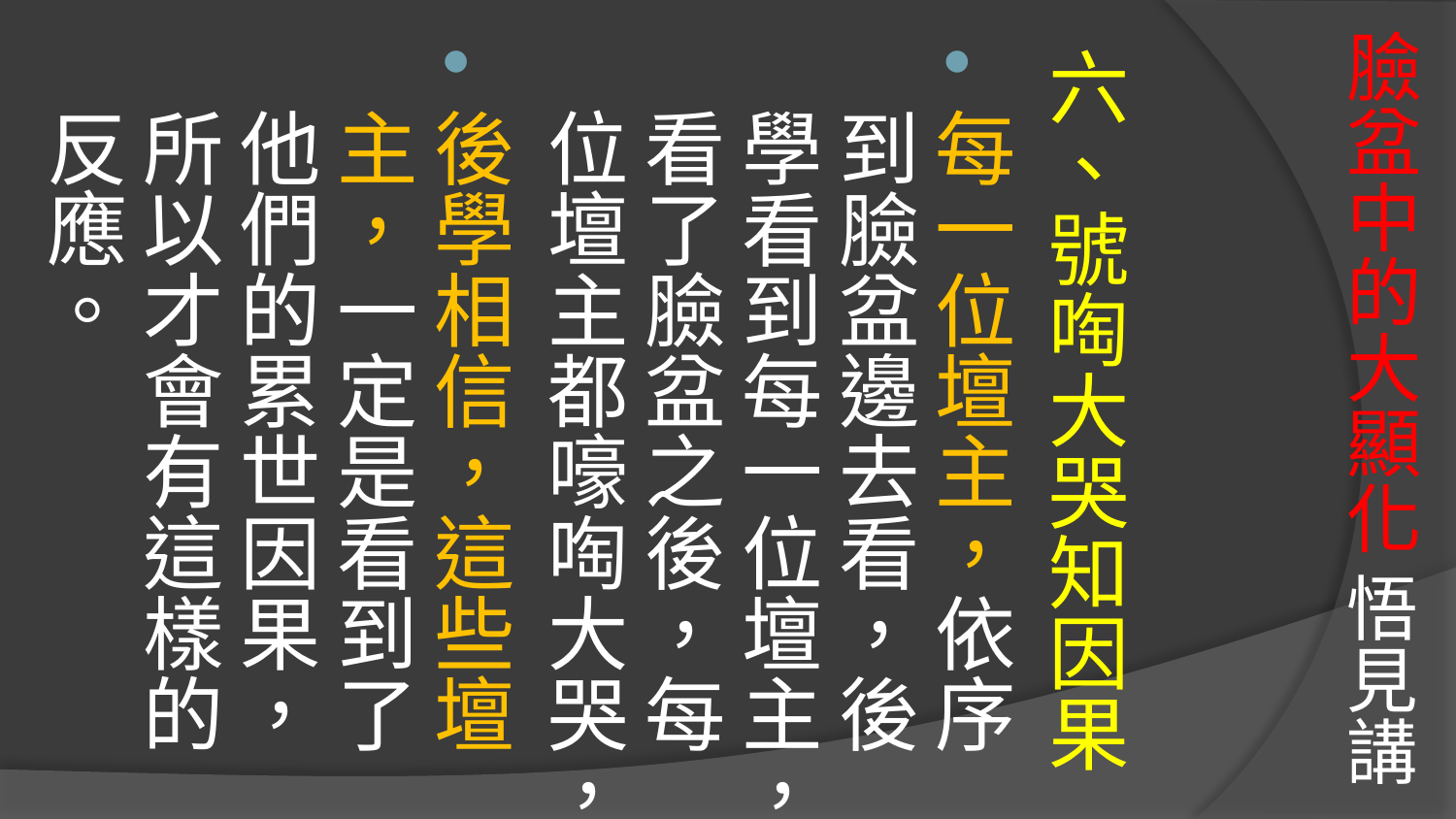

# 臉盆中的大顯化 悟見講
六、號啕大哭知因果
每一位壇主，依序到臉盆邊去看，後學看到每一位壇主，看了臉盆之後，每位壇主都嚎啕大哭，
後學相信，這些壇主，一定是看到了他們的累世因果，所以才會有這樣的反應。